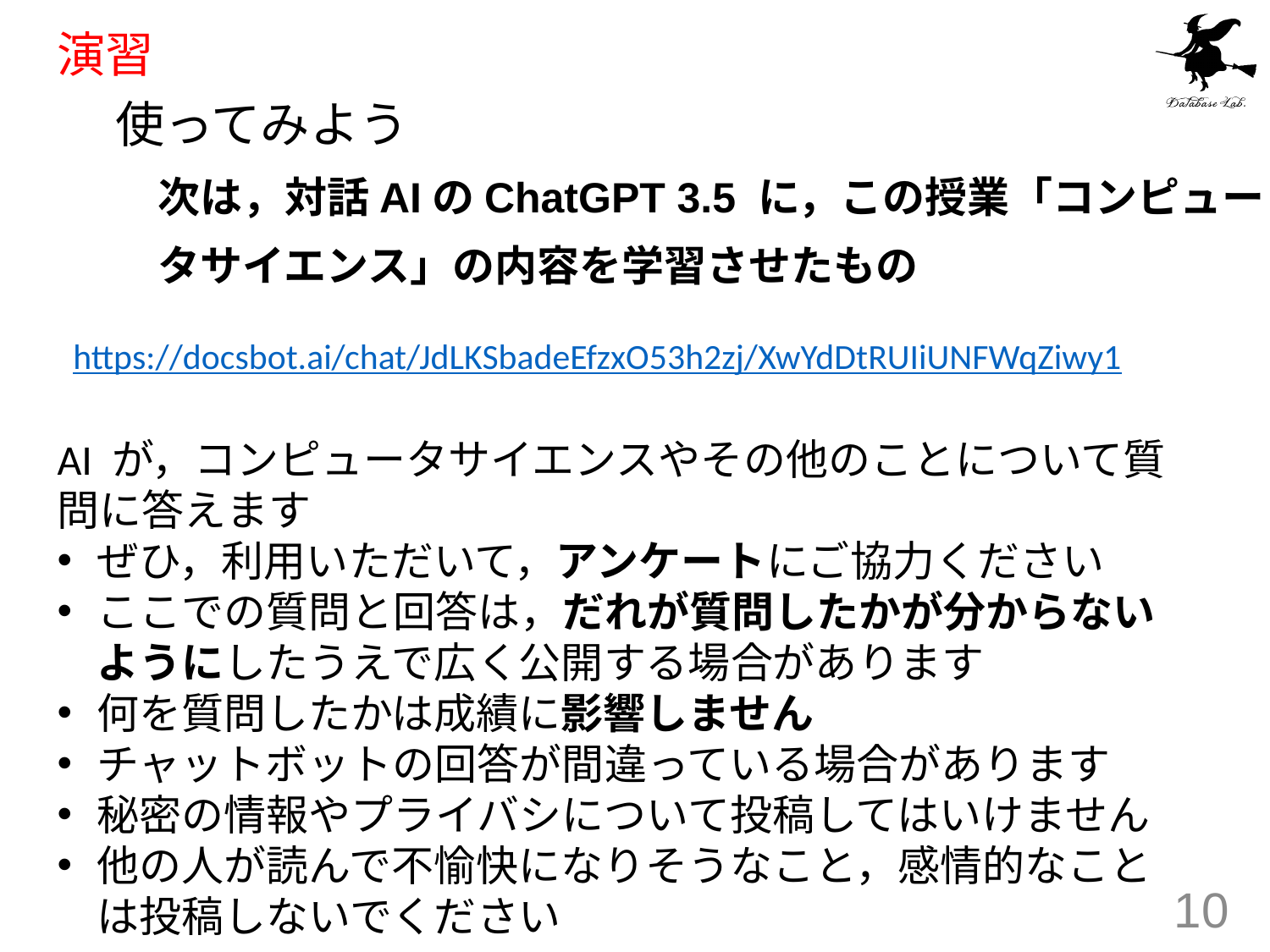

# 演習
使ってみよう
　次は，対話AIのChatGPT 3.5 に，この授業「コンピュー
　タサイエンス」の内容を学習させたもの
https://docsbot.ai/chat/JdLKSbadeEfzxO53h2zj/XwYdDtRUIiUNFWqZiwy1

AI が，コンピュータサイエンスやその他のことについて質問に答えます
ぜひ，利用いただいて，アンケートにご協力ください
ここでの質問と回答は，だれが質問したかが分からないようにしたうえで広く公開する場合があります
何を質問したかは成績に影響しません
チャットボットの回答が間違っている場合があります
秘密の情報やプライバシについて投稿してはいけません
他の人が読んで不愉快になりそうなこと，感情的なことは投稿しないでください
10